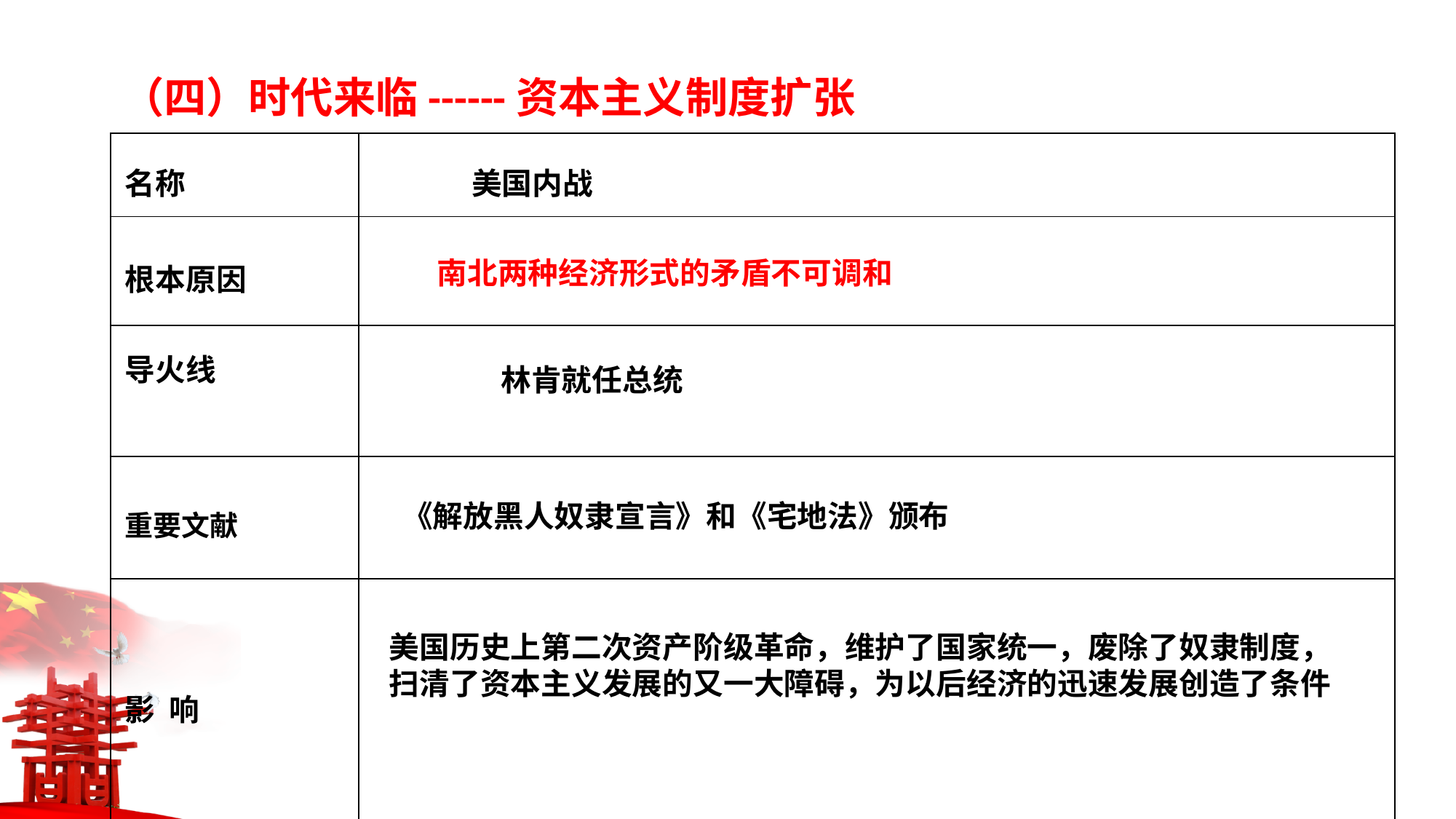

（四）时代来临------资本主义制度扩张

| 名称 | 美国内战 |
| --- | --- |
| 根本原因 | 南北两种经济形式的矛盾不可调和 |
| 导火线 |  |
| 重要文献 | 《解放黑人奴隶宣言》和《宅地法》颁布 |
| 影 响 |  |
 林肯就任总统
美国历史上第二次资产阶级革命，维护了国家统一，废除了奴隶制度，
扫清了资本主义发展的又一大障碍，为以后经济的迅速发展创造了条件